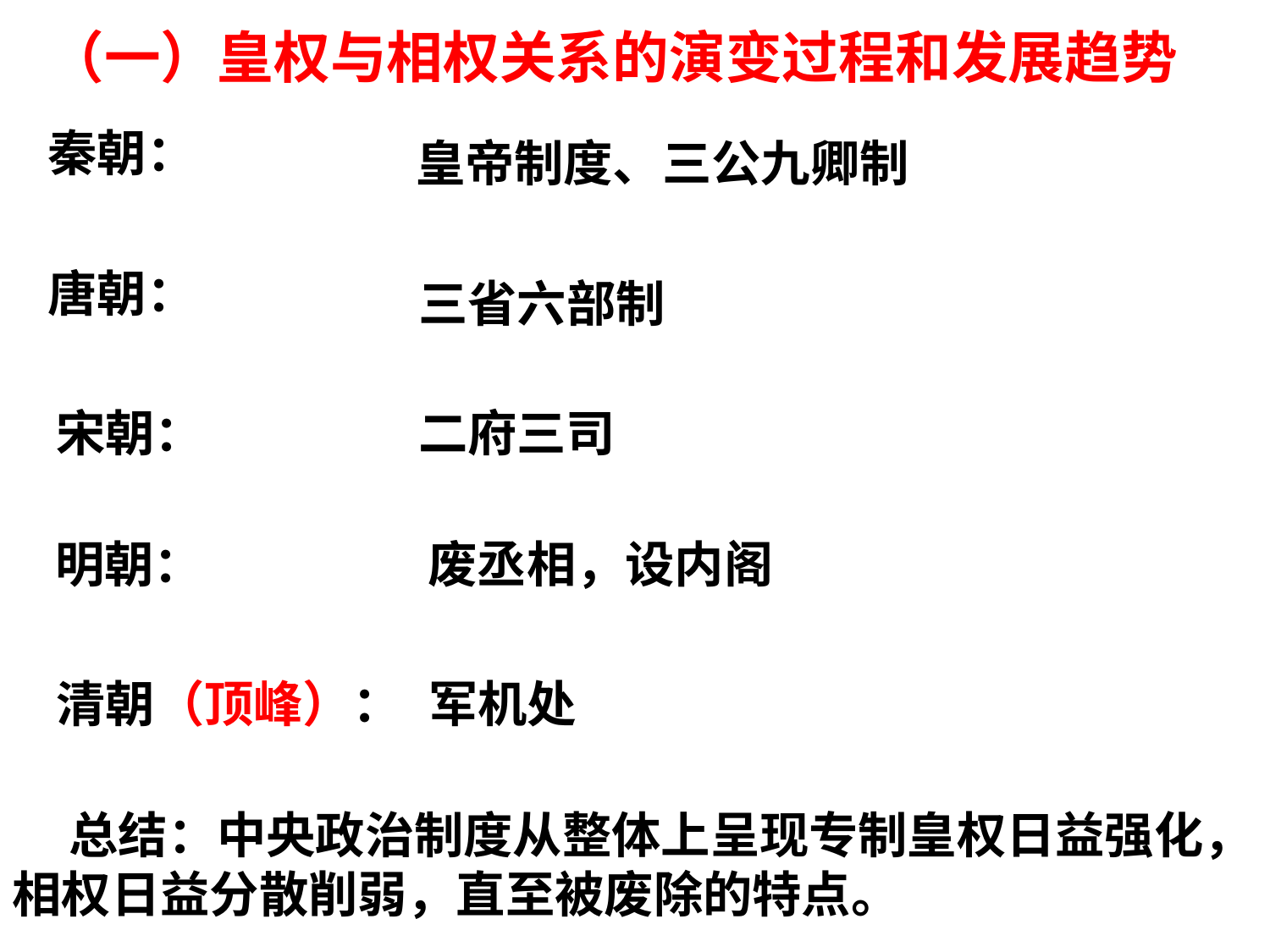

（一）皇权与相权关系的演变过程和发展趋势
秦朝：
皇帝制度、三公九卿制
唐朝：
三省六部制
宋朝：
二府三司
明朝：
废丞相，设内阁
清朝（顶峰）：
军机处
    总结：中央政治制度从整体上呈现专制皇权日益强化，相权日益分散削弱，直至被废除的特点。